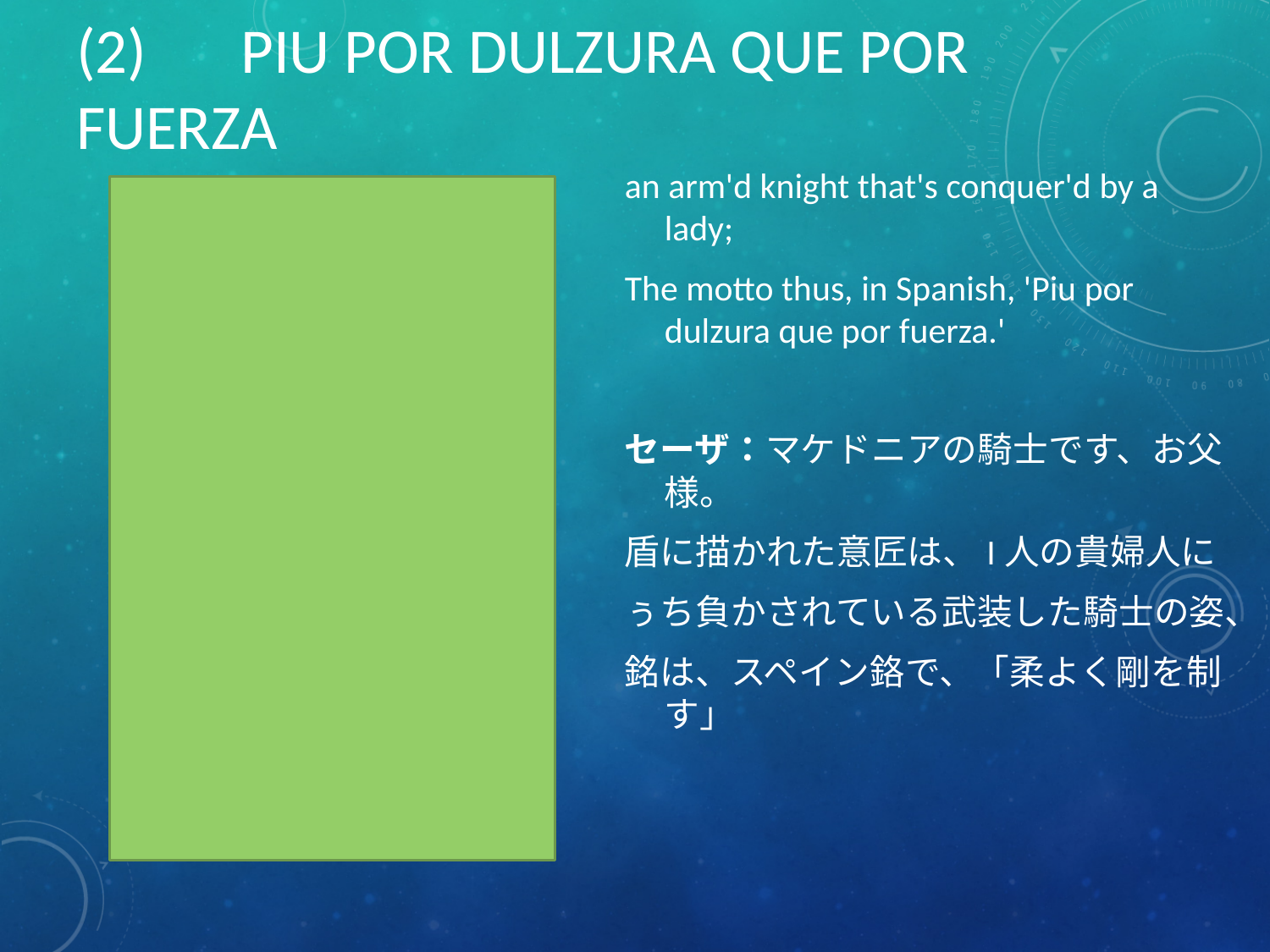

# (2)　PIU POR DULZURA QUE POR FUERZA
an arm'd knight that's conquer'd by a lady;
The motto thus, in Spanish, 'Piu por dulzura que por fuerza.'

セーザ：マケドニアの騎士です、お父様。
盾に描かれた意匠は、I人の貴婦人に
ぅち負かされている武装した騎士の姿、
銘は、スペイン鉻で、「柔よく剛を制す」